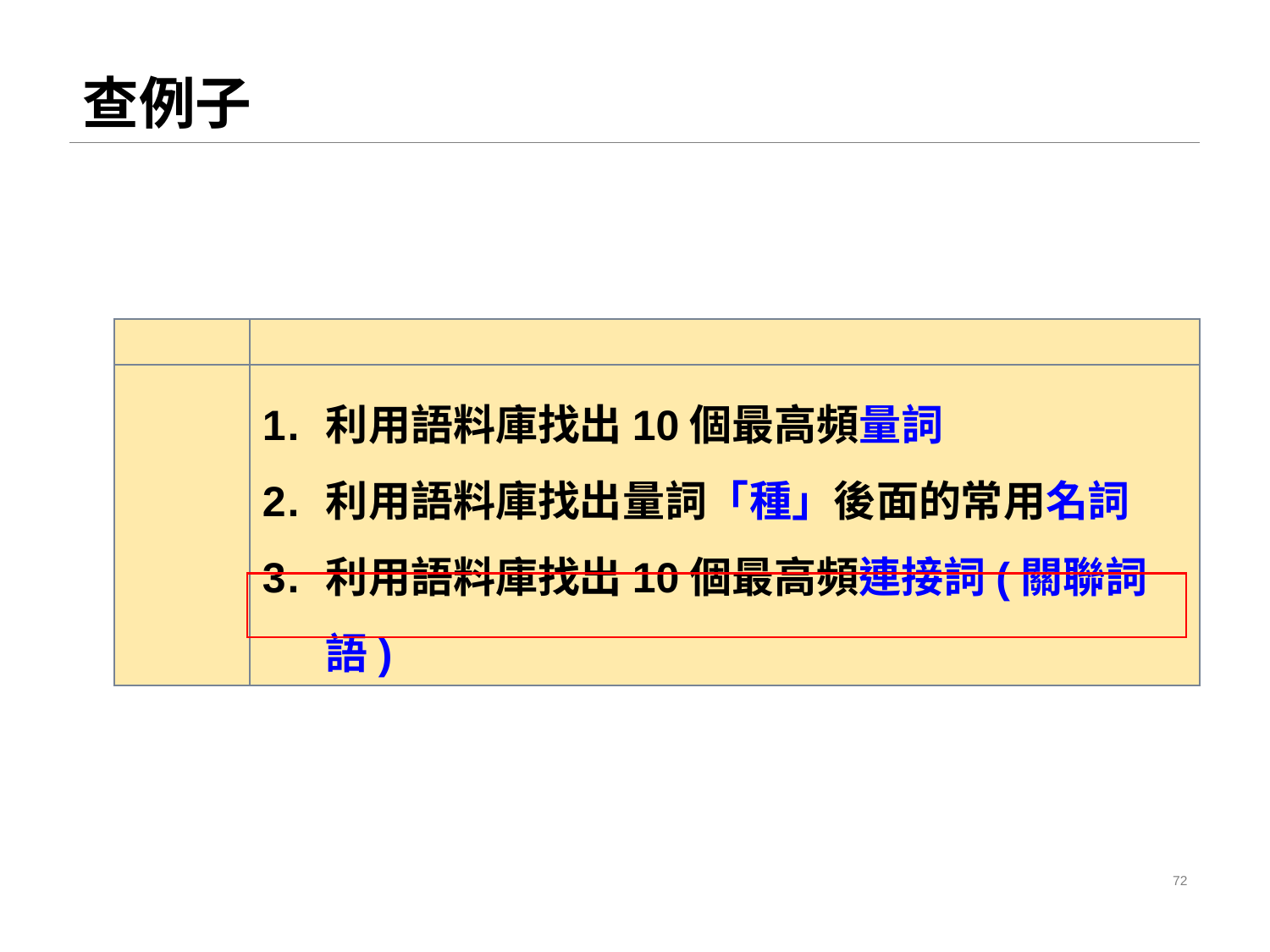

# 查例子
利用語料庫找出10個最高頻量詞
利用語料庫找出量詞「種」後面的常用名詞
利用語料庫找出10個最高頻連接詞(關聯詞語)

72